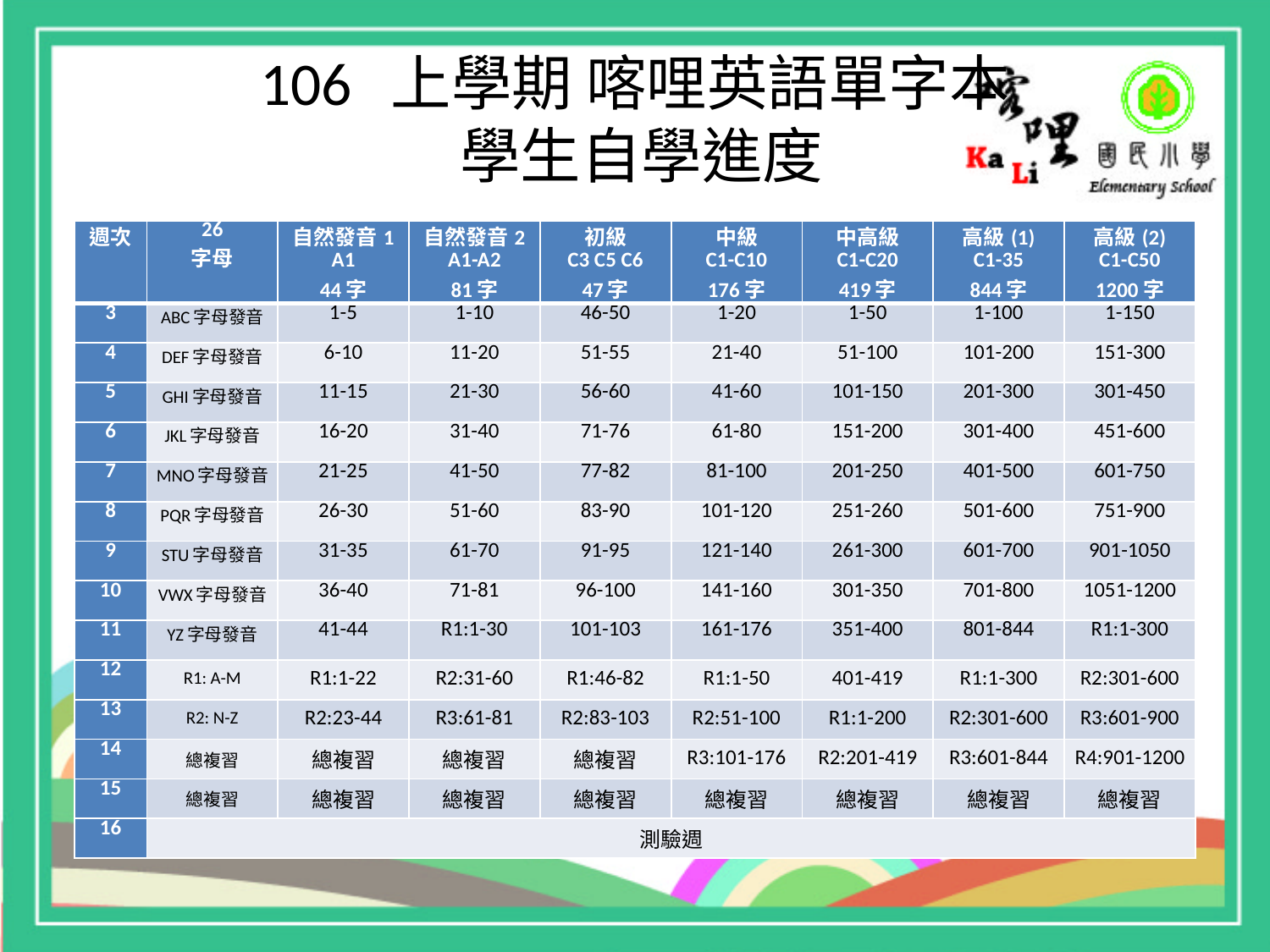

# 106  上學期 喀哩英語單字本 學生自學進度
| 週次 | 26 字母 | 自然發音1 A1 44字 | 自然發音2 A1-A2 81字 | 初級 C3 C5 C6 47字 | 中級 C1-C10 176字 | 中高級 C1-C20 419字 | 高級(1) C1-35 844字 | 高級(2) C1-C50 1200字 |
| --- | --- | --- | --- | --- | --- | --- | --- | --- |
| 3 | ABC字母發音 | 1-5 | 1-10 | 46-50 | 1-20 | 1-50 | 1-100 | 1-150 |
| 4 | DEF字母發音 | 6-10 | 11-20 | 51-55 | 21-40 | 51-100 | 101-200 | 151-300 |
| 5 | GHI字母發音 | 11-15 | 21-30 | 56-60 | 41-60 | 101-150 | 201-300 | 301-450 |
| 6 | JKL字母發音 | 16-20 | 31-40 | 71-76 | 61-80 | 151-200 | 301-400 | 451-600 |
| 7 | MNO字母發音 | 21-25 | 41-50 | 77-82 | 81-100 | 201-250 | 401-500 | 601-750 |
| 8 | PQR字母發音 | 26-30 | 51-60 | 83-90 | 101-120 | 251-260 | 501-600 | 751-900 |
| 9 | STU字母發音 | 31-35 | 61-70 | 91-95 | 121-140 | 261-300 | 601-700 | 901-1050 |
| 10 | VWX字母發音 | 36-40 | 71-81 | 96-100 | 141-160 | 301-350 | 701-800 | 1051-1200 |
| 11 | YZ字母發音 | 41-44 | R1:1-30 | 101-103 | 161-176 | 351-400 | 801-844 | R1:1-300 |
| 12 | R1: A-M | R1:1-22 | R2:31-60 | R1:46-82 | R1:1-50 | 401-419 | R1:1-300 | R2:301-600 |
| 13 | R2: N-Z | R2:23-44 | R3:61-81 | R2:83-103 | R2:51-100 | R1:1-200 | R2:301-600 | R3:601-900 |
| 14 | 總複習 | 總複習 | 總複習 | 總複習 | R3:101-176 | R2:201-419 | R3:601-844 | R4:901-1200 |
| 15 | 總複習 | 總複習 | 總複習 | 總複習 | 總複習 | 總複習 | 總複習 | 總複習 |
| 16 | 測驗週 |  |  |  |  |  |  |  |